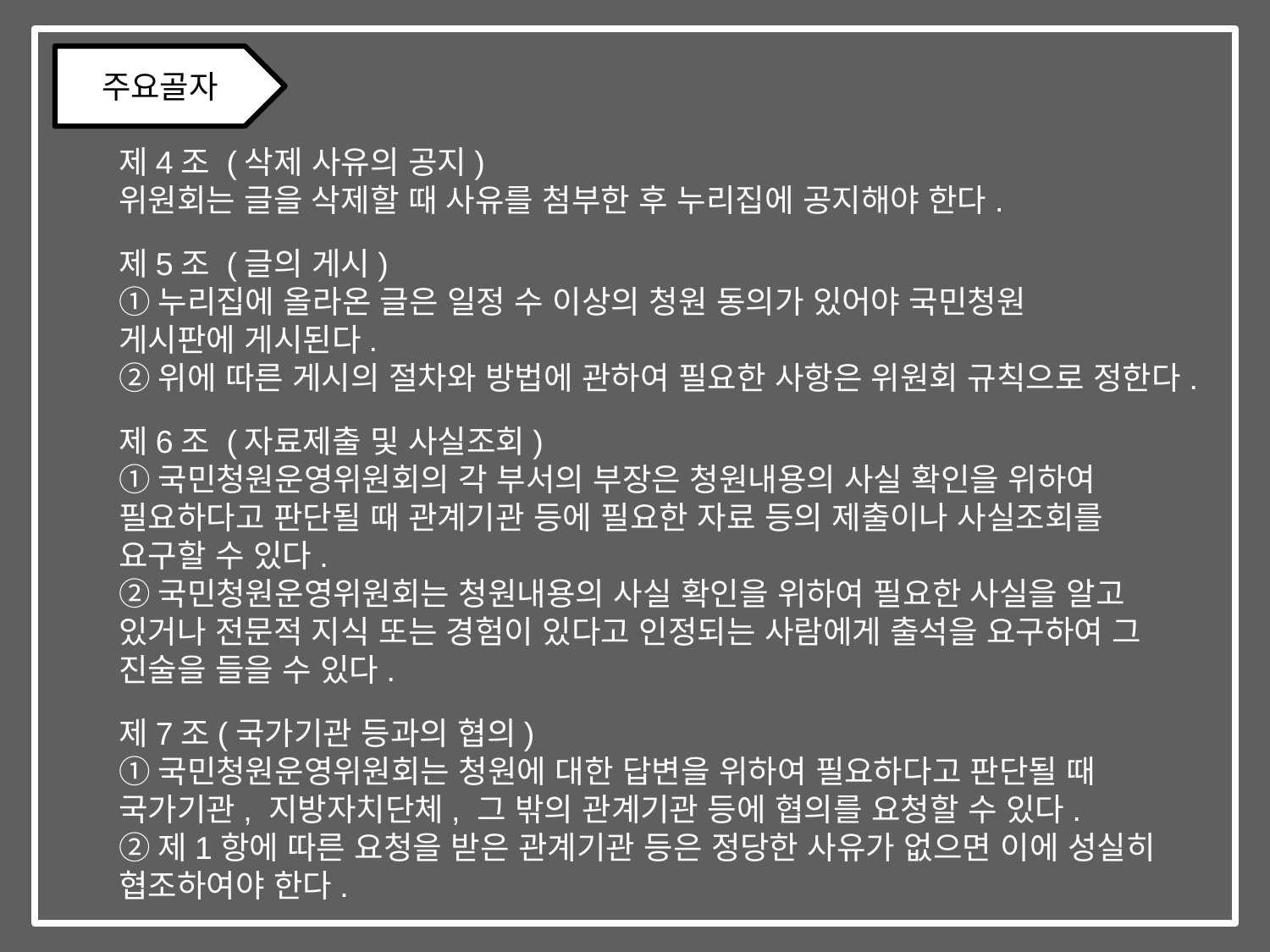

주요골자
제4조 (삭제 사유의 공지)
위원회는 글을 삭제할 때 사유를 첨부한 후 누리집에 공지해야 한다.

제5조 (글의 게시)
①누리집에 올라온 글은 일정 수 이상의 청원 동의가 있어야 국민청원
게시판에 게시된다.
②위에 따른 게시의 절차와 방법에 관하여 필요한 사항은 위원회 규칙으로 정한다.

제6조 (자료제출 및 사실조회)
①국민청원운영위원회의 각 부서의 부장은 청원내용의 사실 확인을 위하여
필요하다고 판단될 때 관계기관 등에 필요한 자료 등의 제출이나 사실조회를
요구할 수 있다.
②국민청원운영위원회는 청원내용의 사실 확인을 위하여 필요한 사실을 알고
있거나 전문적 지식 또는 경험이 있다고 인정되는 사람에게 출석을 요구하여 그
진술을 들을 수 있다.

제7조(국가기관 등과의 협의)
①국민청원운영위원회는 청원에 대한 답변을 위하여 필요하다고 판단될 때
국가기관, 지방자치단체, 그 밖의 관계기관 등에 협의를 요청할 수 있다.
②제1항에 따른 요청을 받은 관계기관 등은 정당한 사유가 없으면 이에 성실히
협조하여야 한다.